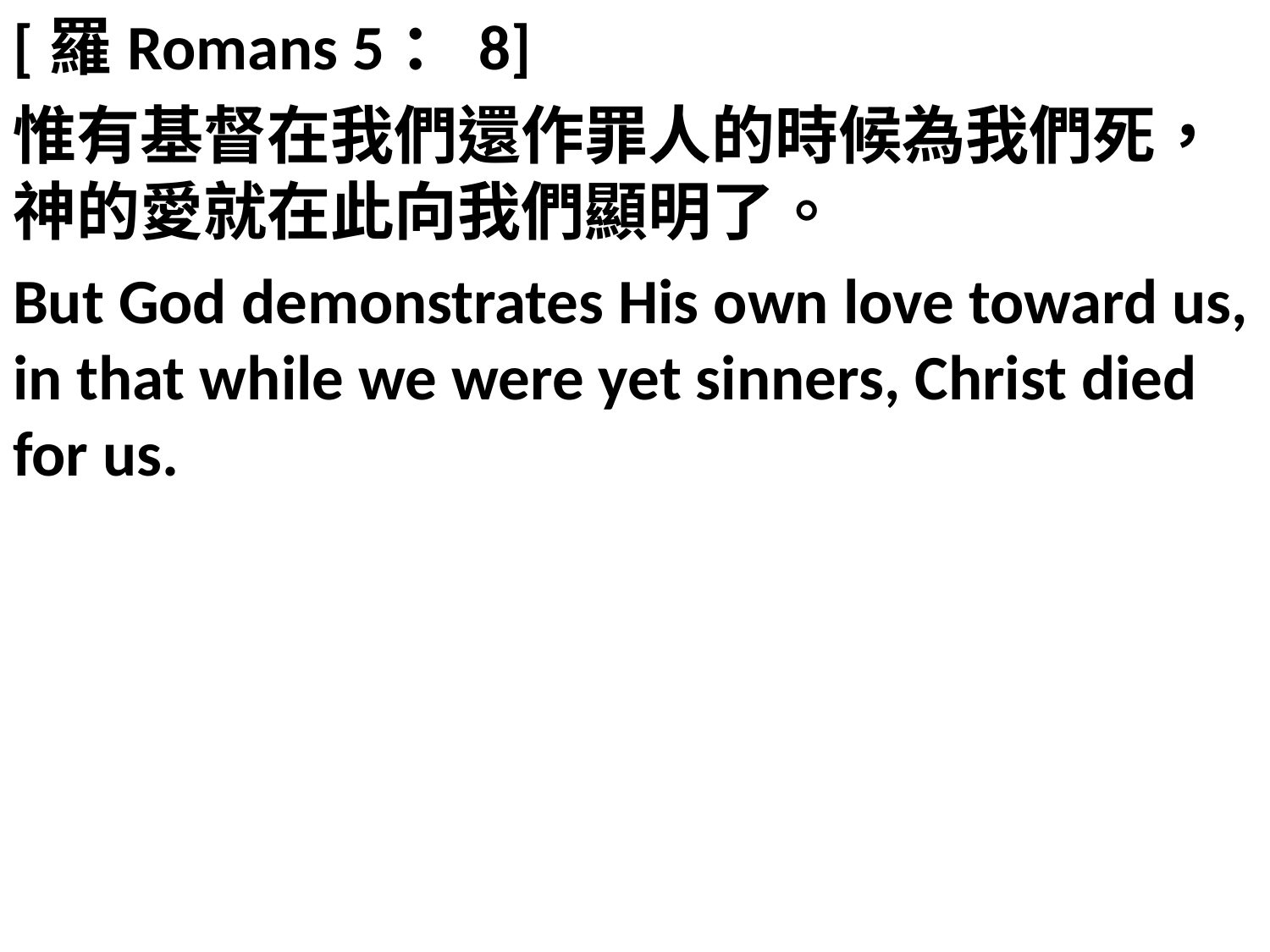

[羅Romans 5：8]
惟有基督在我們還作罪人的時候為我們死，神的愛就在此向我們顯明了。
But God demonstrates His own love toward us, in that while we were yet sinners, Christ died for us.